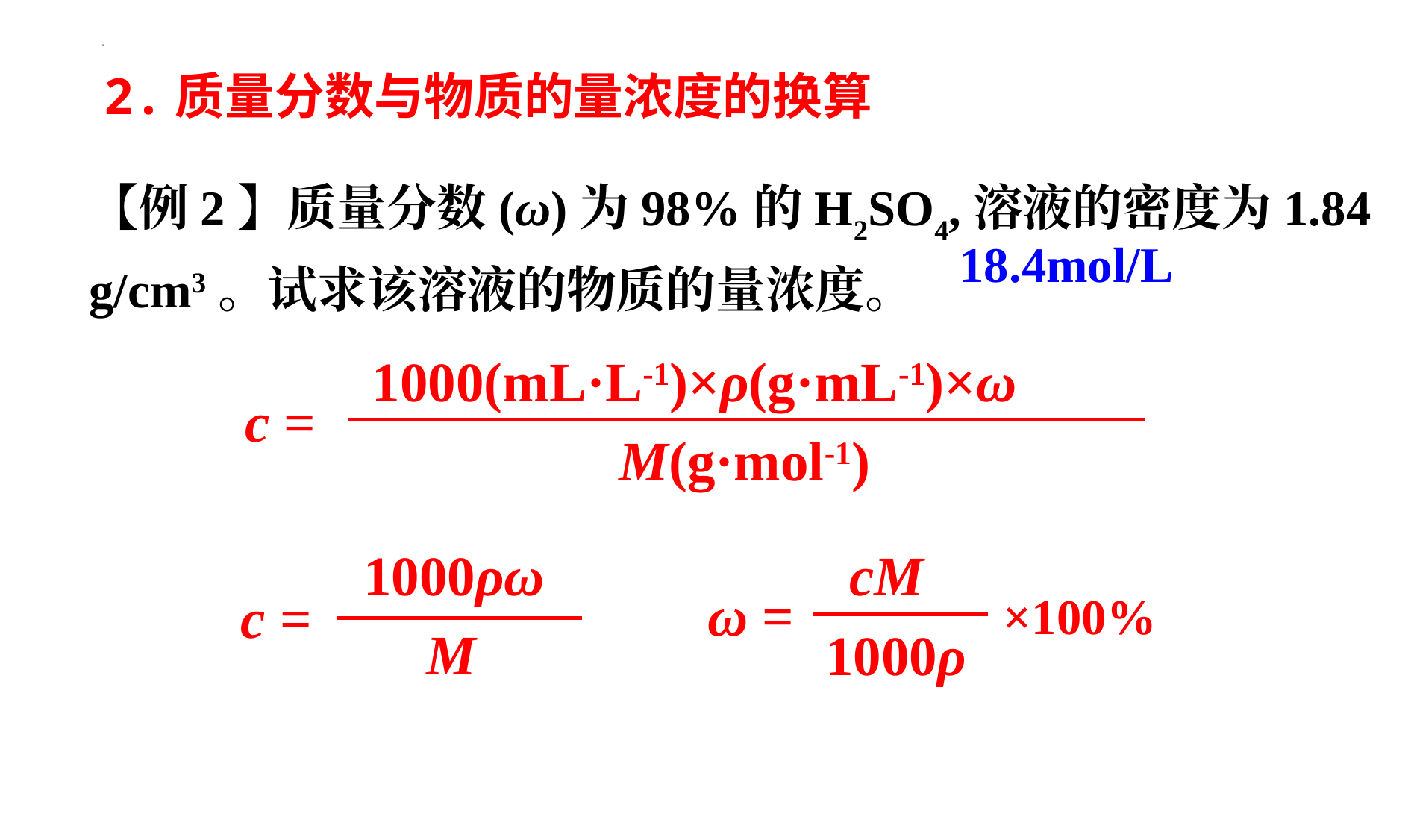

2.质量分数与物质的量浓度的换算
【例2】质量分数(ω)为98%的H2SO4,溶液的密度为1.84 g/cm3。试求该溶液的物质的量浓度。
18.4mol/L
1000(mL·L-1)×ρ(g·mL-1)×ω
M(g·mol-1)
c =
1000ρω
M
c =
cM
1000ρ
ω =
×100%